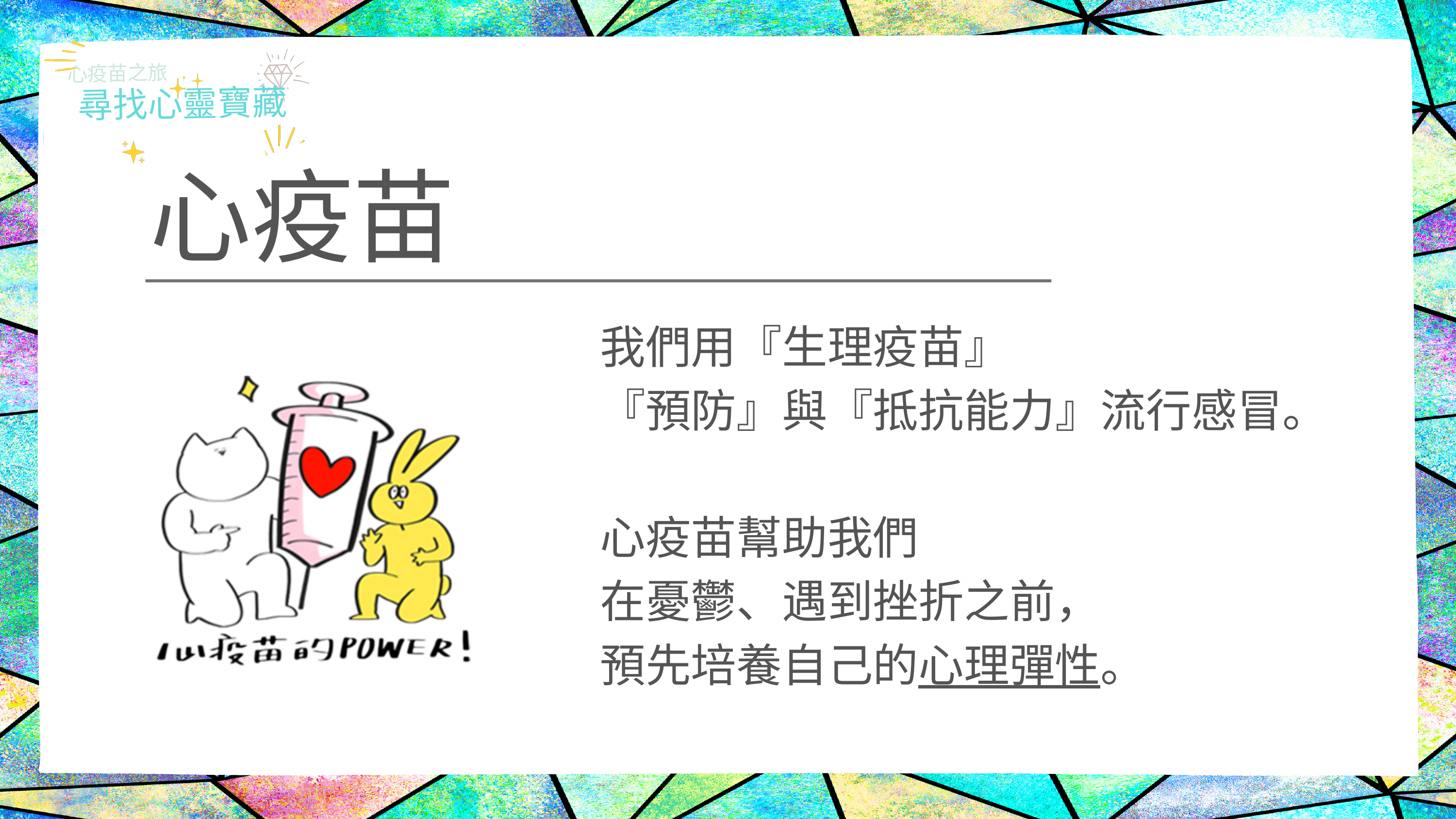

心疫苗之旅

尋找心靈寶藏

心疫苗

我們用『生理疫苗』
『預防』與『抵抗能力』流行感冒。

心疫苗幫助我們
在憂鬱、遇到挫折之前，
預先培養自己的心理彈性。